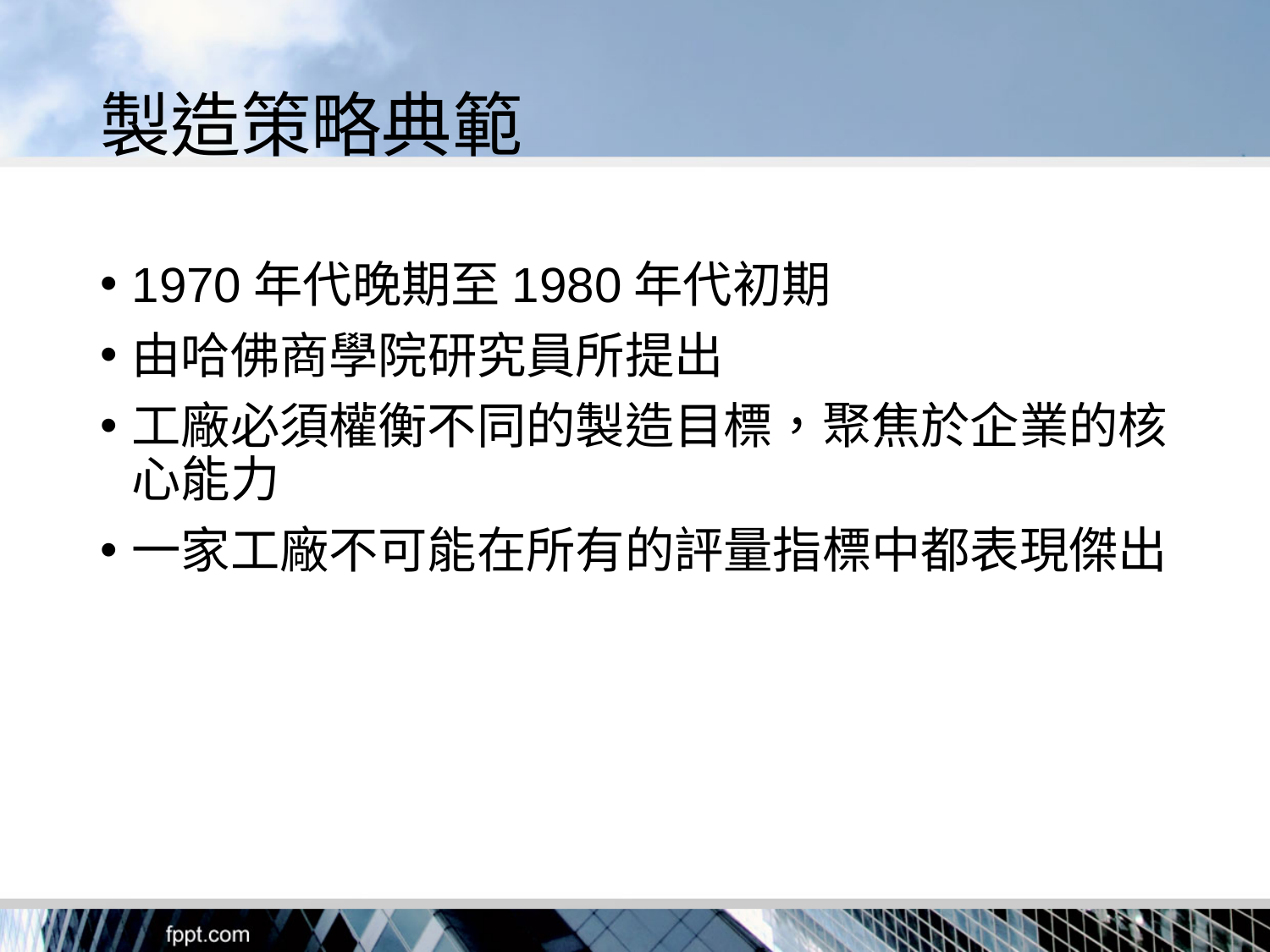

# 製造策略典範
1970年代晚期至1980年代初期
由哈佛商學院研究員所提出
工廠必須權衡不同的製造目標，聚焦於企業的核心能力
一家工廠不可能在所有的評量指標中都表現傑出